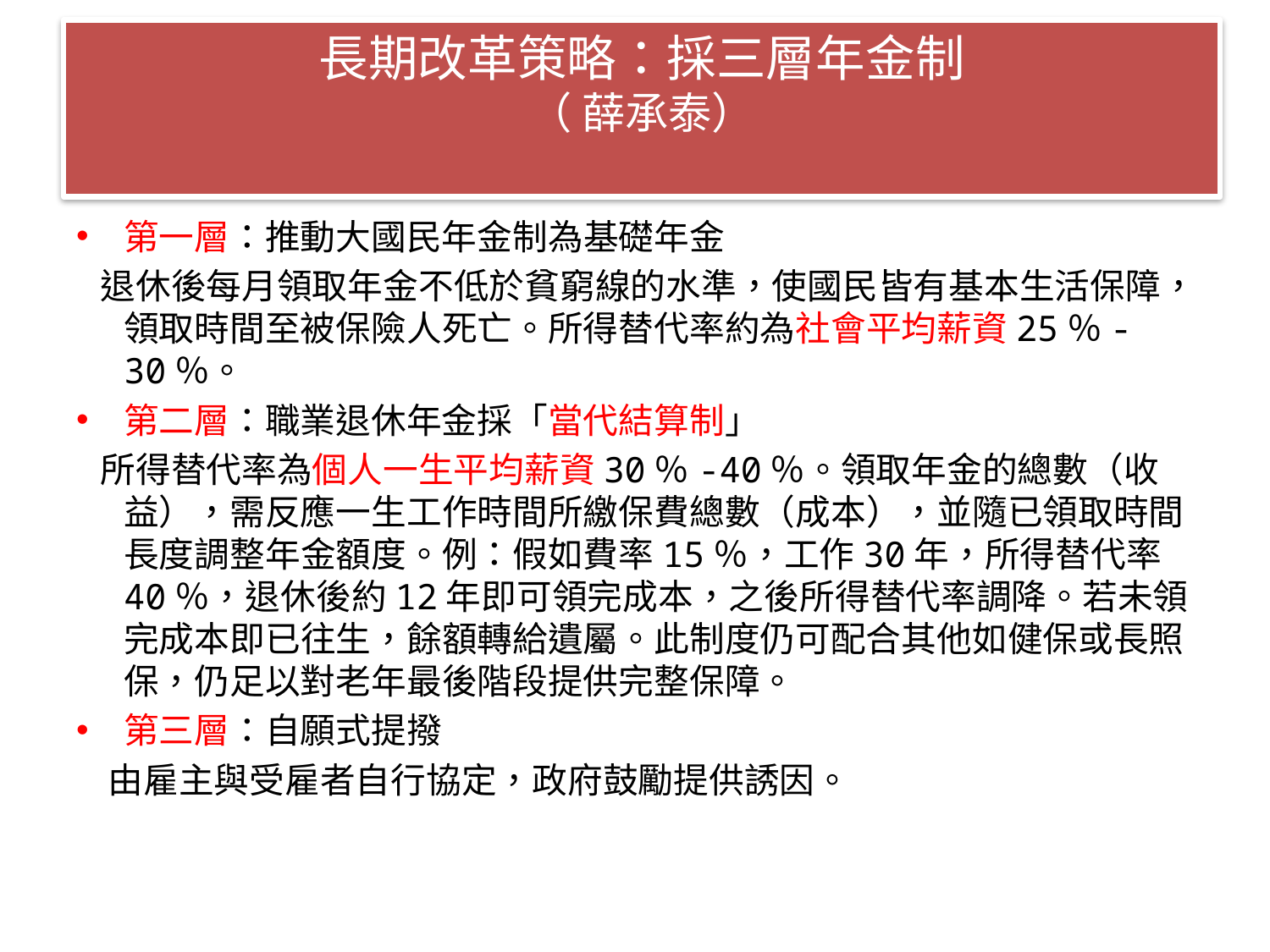

# 長期改革策略：採三層年金制 （ 薛承泰）
第一層：推動大國民年金制為基礎年金
  退休後每月領取年金不低於貧窮線的水準，使國民皆有基本生活保障，領取時間至被保險人死亡。所得替代率約為社會平均薪資25％-30％。
第二層：職業退休年金採「當代結算制」
  所得替代率為個人一生平均薪資30％-40％。領取年金的總數（收益），需反應一生工作時間所繳保費總數（成本），並隨已領取時間長度調整年金額度。例：假如費率15％，工作30年，所得替代率40％，退休後約12年即可領完成本，之後所得替代率調降。若未領完成本即已往生，餘額轉給遺屬。此制度仍可配合其他如健保或長照保，仍足以對老年最後階段提供完整保障。
第三層：自願式提撥
   由雇主與受雇者自行協定，政府鼓勵提供誘因。